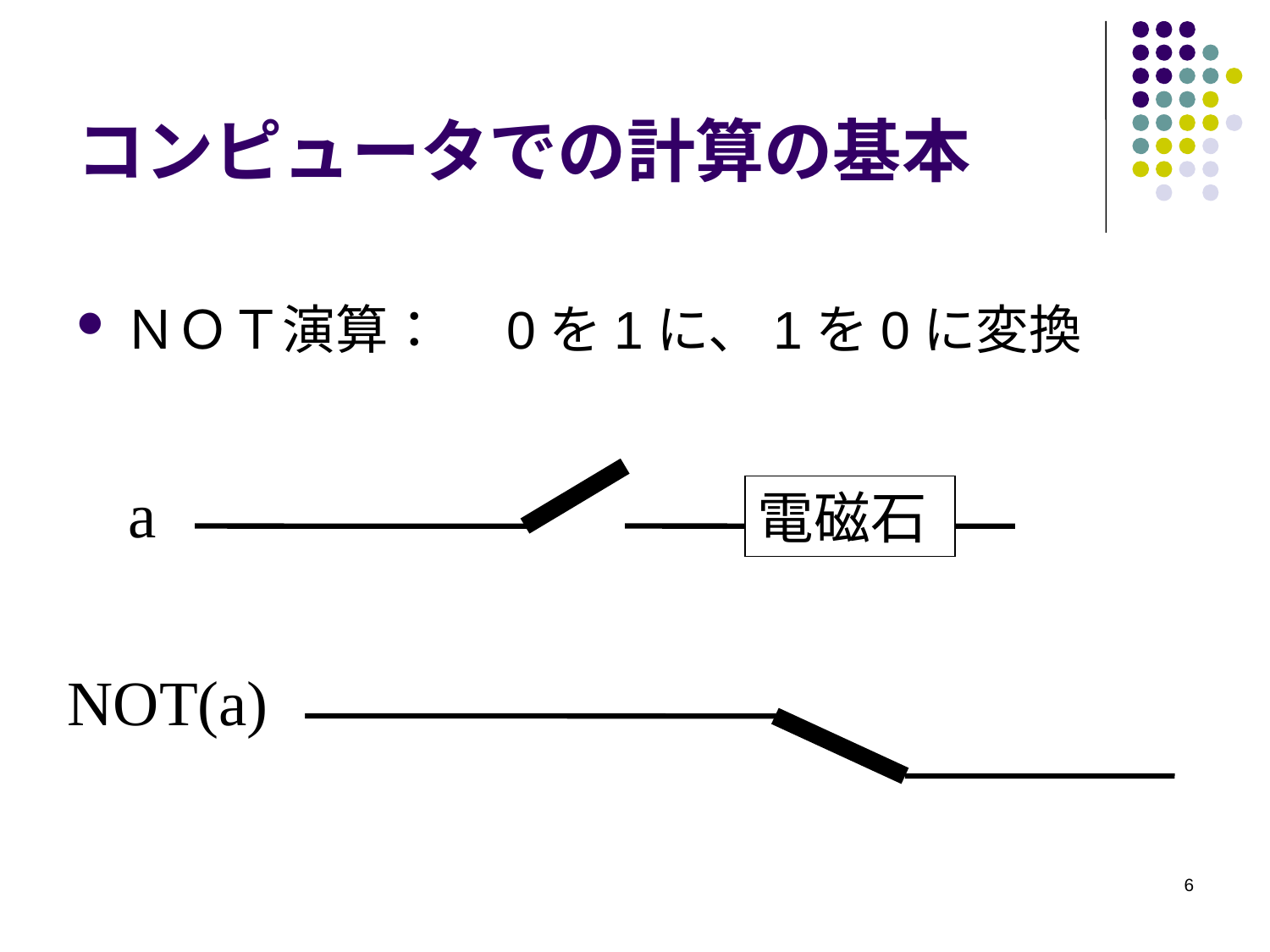

# コンピュータでの計算の基本

ＮＯＴ演算：　0を1に、1を0に変換

a
電磁石

NOT(a)

6